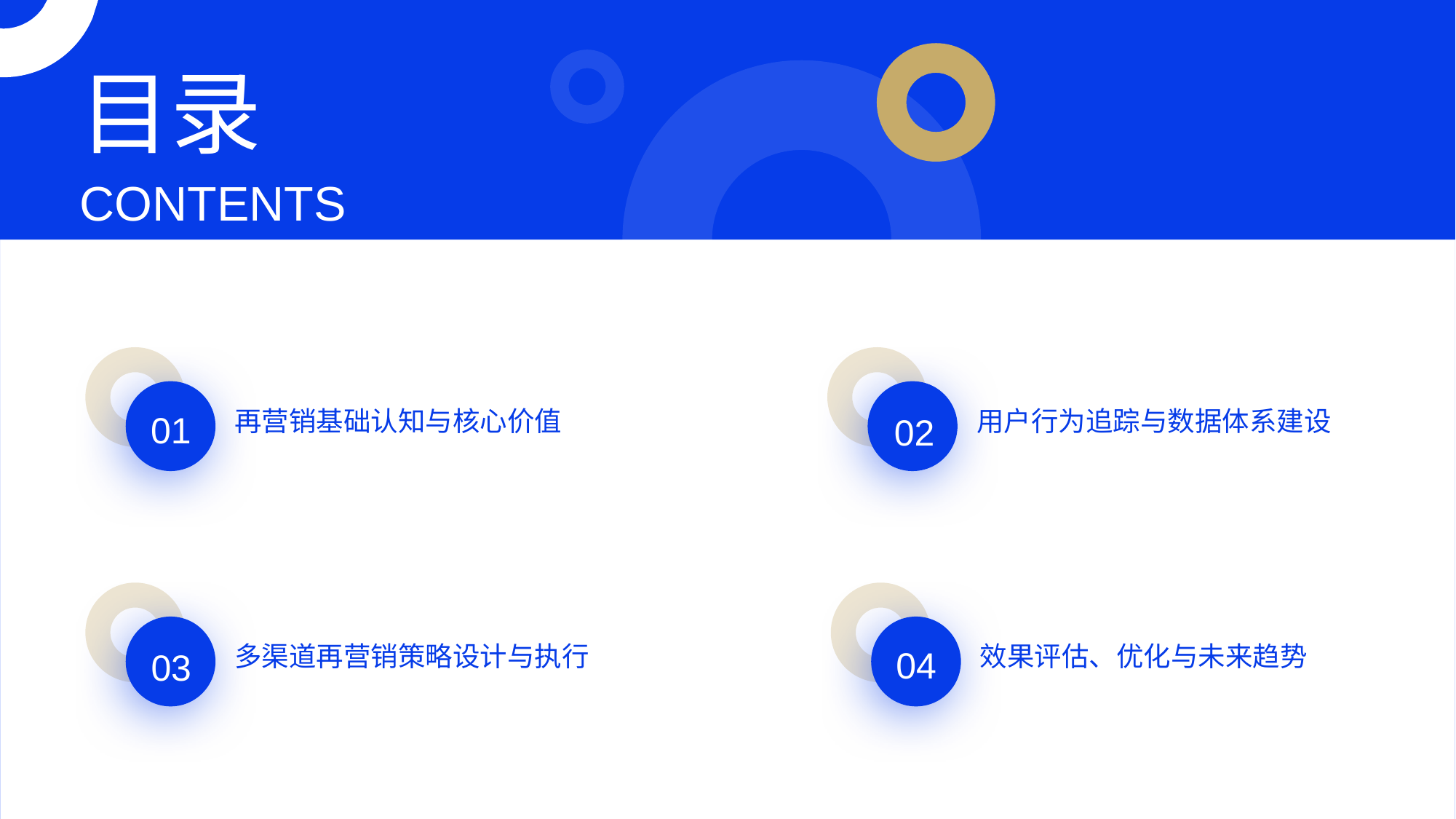

目录

CONTENTS

再营销基础认知与核心价值
用户行为追踪与数据体系建设
01
02

多渠道再营销策略设计与执行
效果评估、优化与未来趋势
04
03